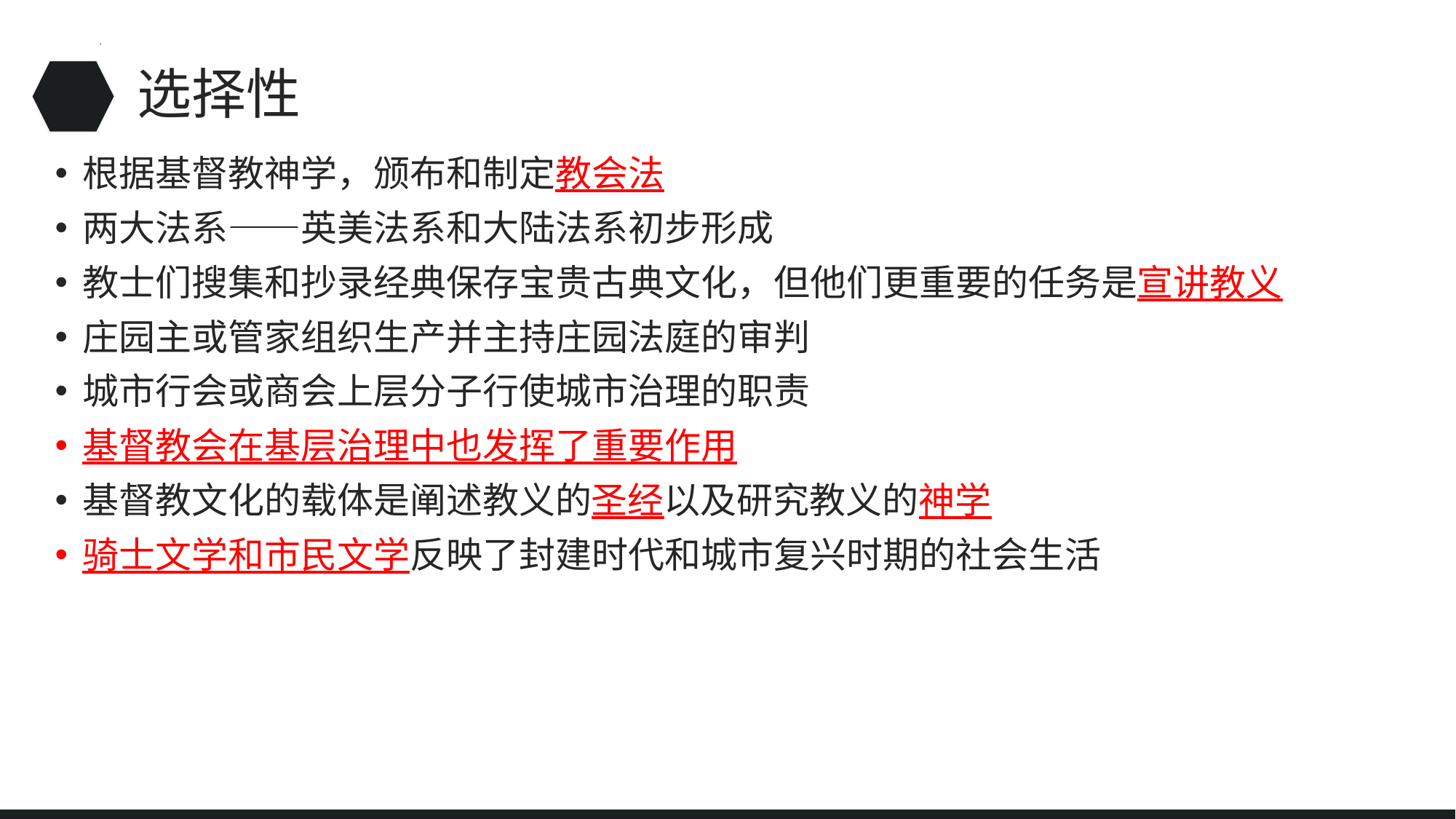

# 选择性
根据基督教神学，颁布和制定教会法
两大法系——英美法系和大陆法系初步形成
教士们搜集和抄录经典保存宝贵古典文化，但他们更重要的任务是宣讲教义
庄园主或管家组织生产并主持庄园法庭的审判
城市行会或商会上层分子行使城市治理的职责
基督教会在基层治理中也发挥了重要作用
基督教文化的载体是阐述教义的圣经以及研究教义的神学
骑士文学和市民文学反映了封建时代和城市复兴时期的社会生活